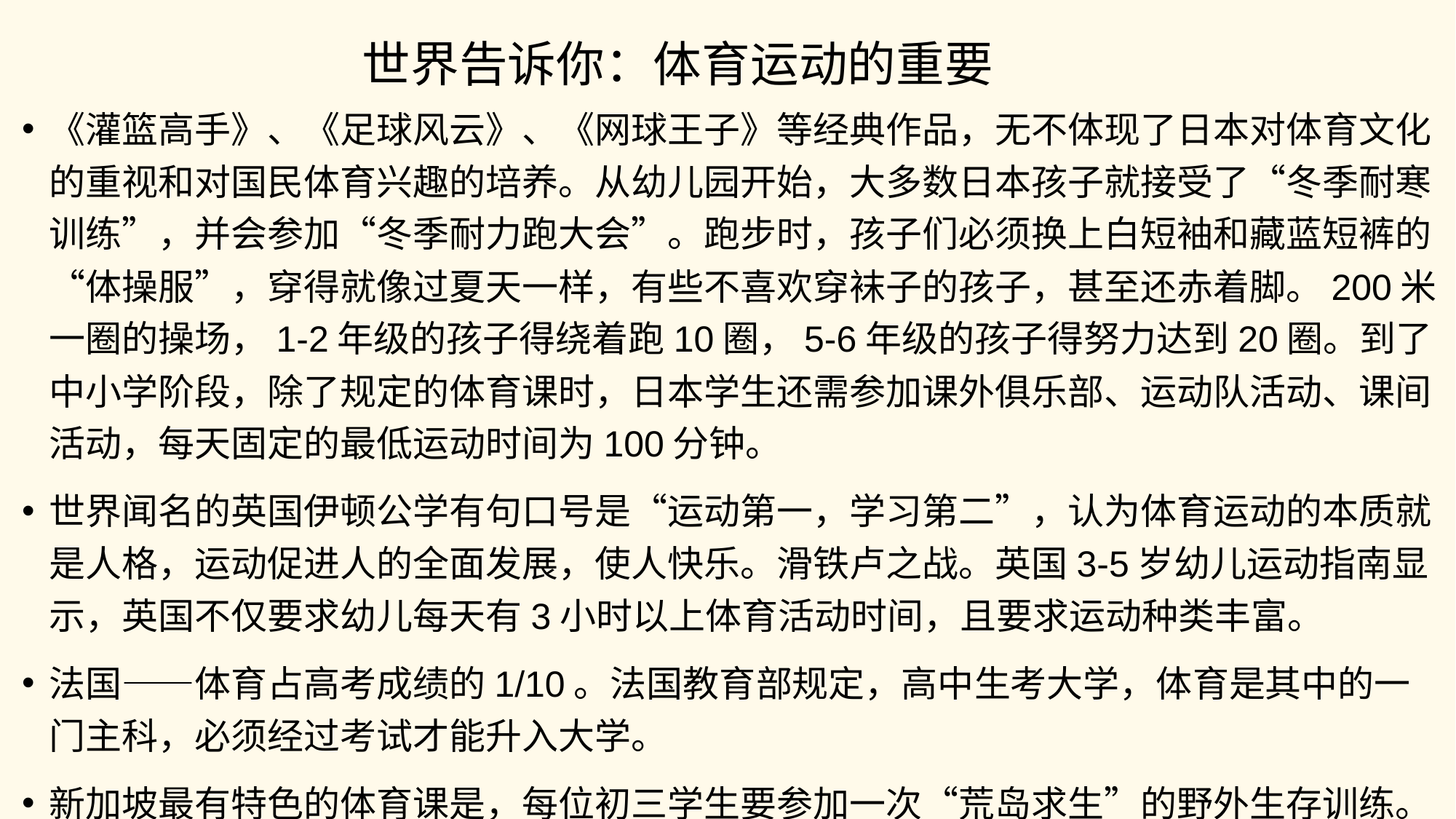

# 世界告诉你：体育运动的重要
《灌篮高手》、《足球风云》、《网球王子》等经典作品，无不体现了日本对体育文化的重视和对国民体育兴趣的培养。从幼儿园开始，大多数日本孩子就接受了“冬季耐寒训练”，并会参加“冬季耐力跑大会”。跑步时，孩子们必须换上白短袖和藏蓝短裤的“体操服”，穿得就像过夏天一样，有些不喜欢穿袜子的孩子，甚至还赤着脚。200米一圈的操场，1-2年级的孩子得绕着跑10圈，5-6年级的孩子得努力达到20圈。到了中小学阶段，除了规定的体育课时，日本学生还需参加课外俱乐部、运动队活动、课间活动，每天固定的最低运动时间为100分钟。
世界闻名的英国伊顿公学有句口号是“运动第一，学习第二”，认为体育运动的本质就是人格，运动促进人的全面发展，使人快乐。滑铁卢之战。英国3-5岁幼儿运动指南显示，英国不仅要求幼儿每天有3小时以上体育活动时间，且要求运动种类丰富。
法国——体育占高考成绩的1/10。法国教育部规定，高中生考大学，体育是其中的一门主科，必须经过考试才能升入大学。
新加坡最有特色的体育课是，每位初三学生要参加一次“荒岛求生”的野外生存训练。